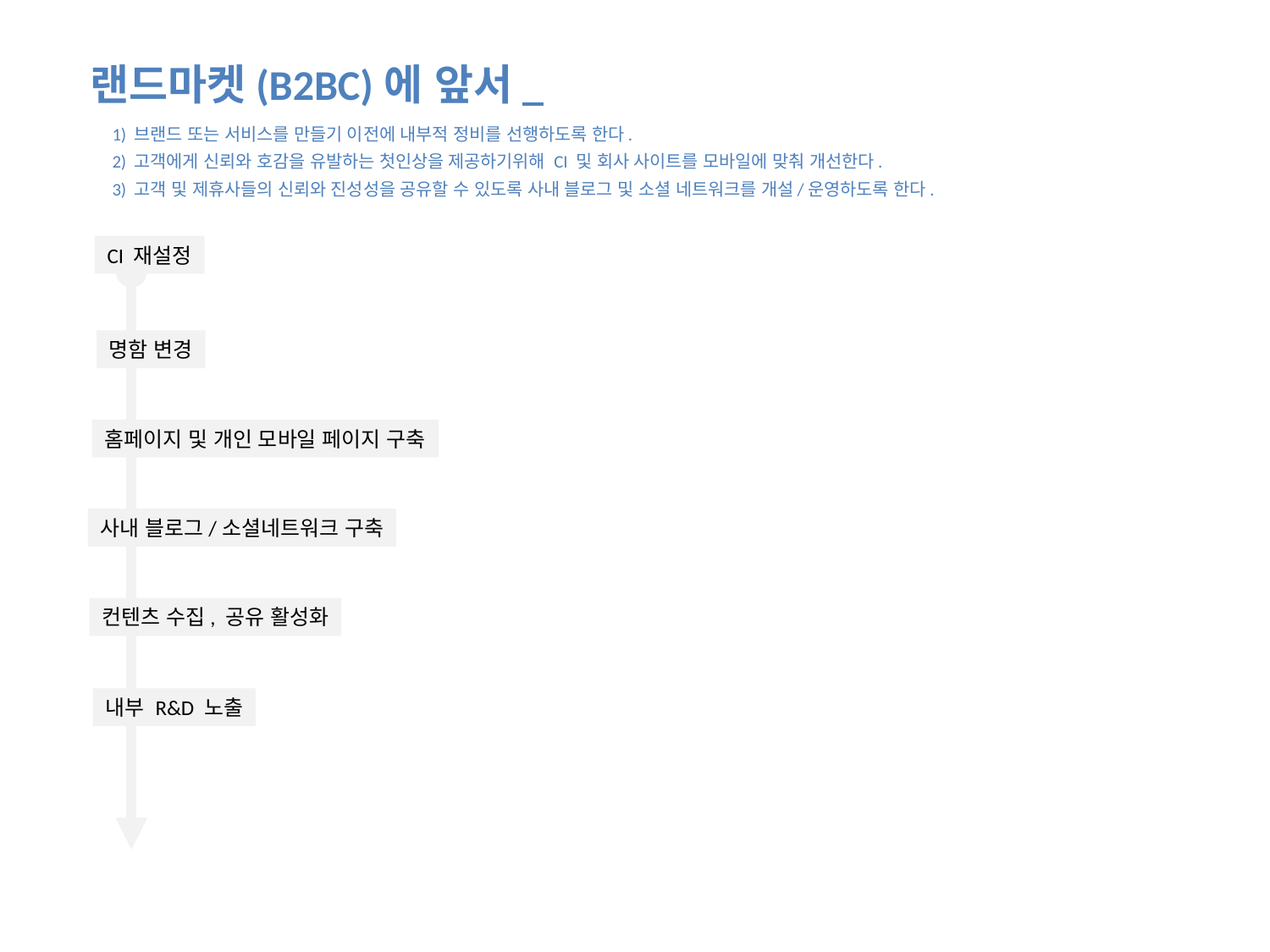

랜드마켓(B2BC)에 앞서_
1) 브랜드 또는 서비스를 만들기 이전에 내부적 정비를 선행하도록 한다.
2) 고객에게 신뢰와 호감을 유발하는 첫인상을 제공하기위해 CI 및 회사 사이트를 모바일에 맞춰 개선한다.
3) 고객 및 제휴사들의 신뢰와 진성성을 공유할 수 있도록 사내 블로그 및 소셜 네트워크를 개설/운영하도록 한다.
CI 재설정
명함 변경
홈페이지 및 개인 모바일 페이지 구축
사내 블로그/소셜네트워크 구축
컨텐츠 수집, 공유 활성화
내부 R&D 노출